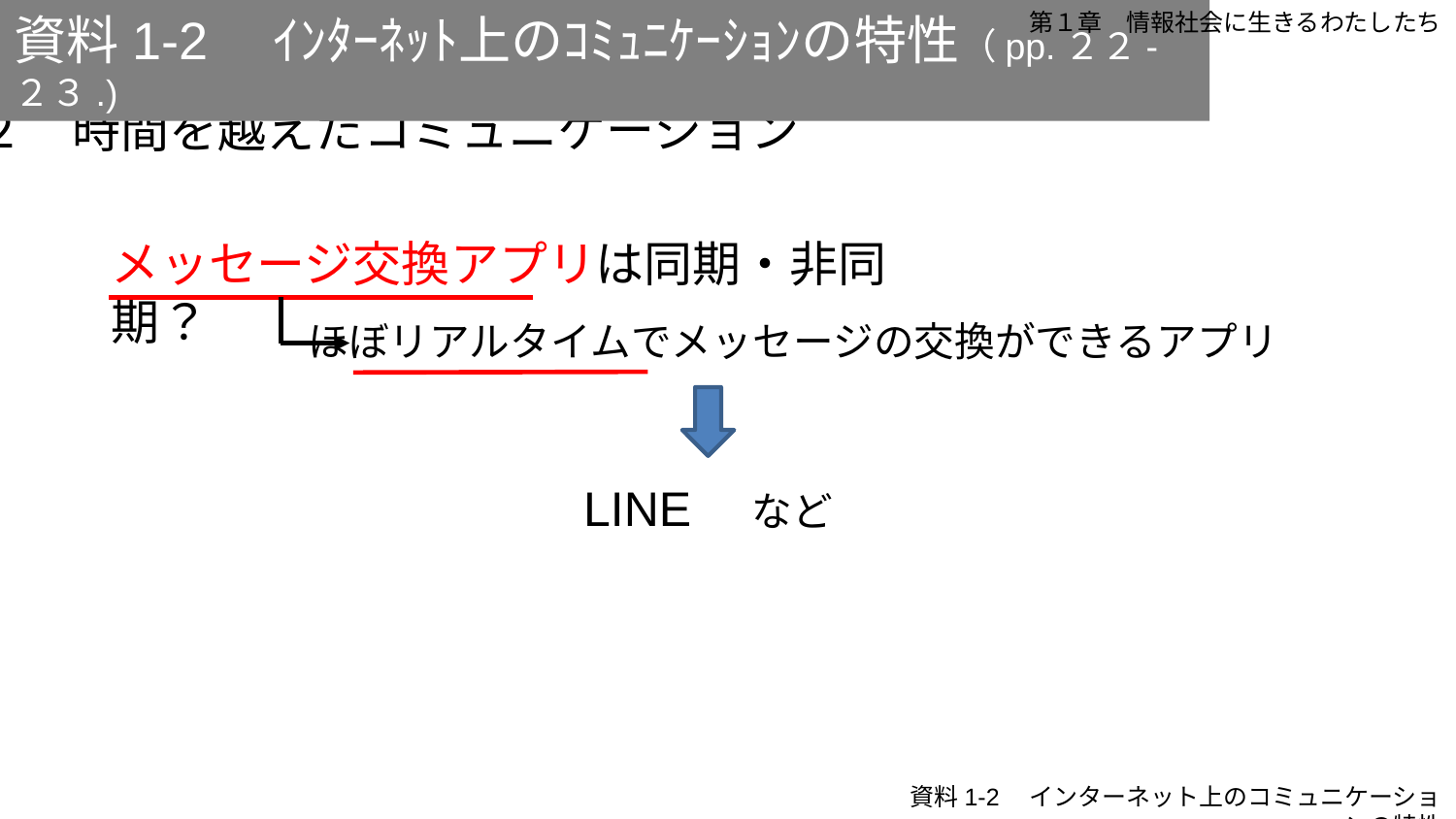

資料1-2　ｲﾝﾀｰﾈｯﾄ上のｺﾐｭﾆｹｰｼｮﾝの特性（pp.２２-２３.)
第１章　情報社会に生きるわたしたち
２　時間を越えたコミュニケーション
メッセージ交換アプリは同期・非同期？
ほぼリアルタイムでメッセージの交換ができるアプリ

LINE　など
資料1-2　インターネット上のコミュニケーションの特性